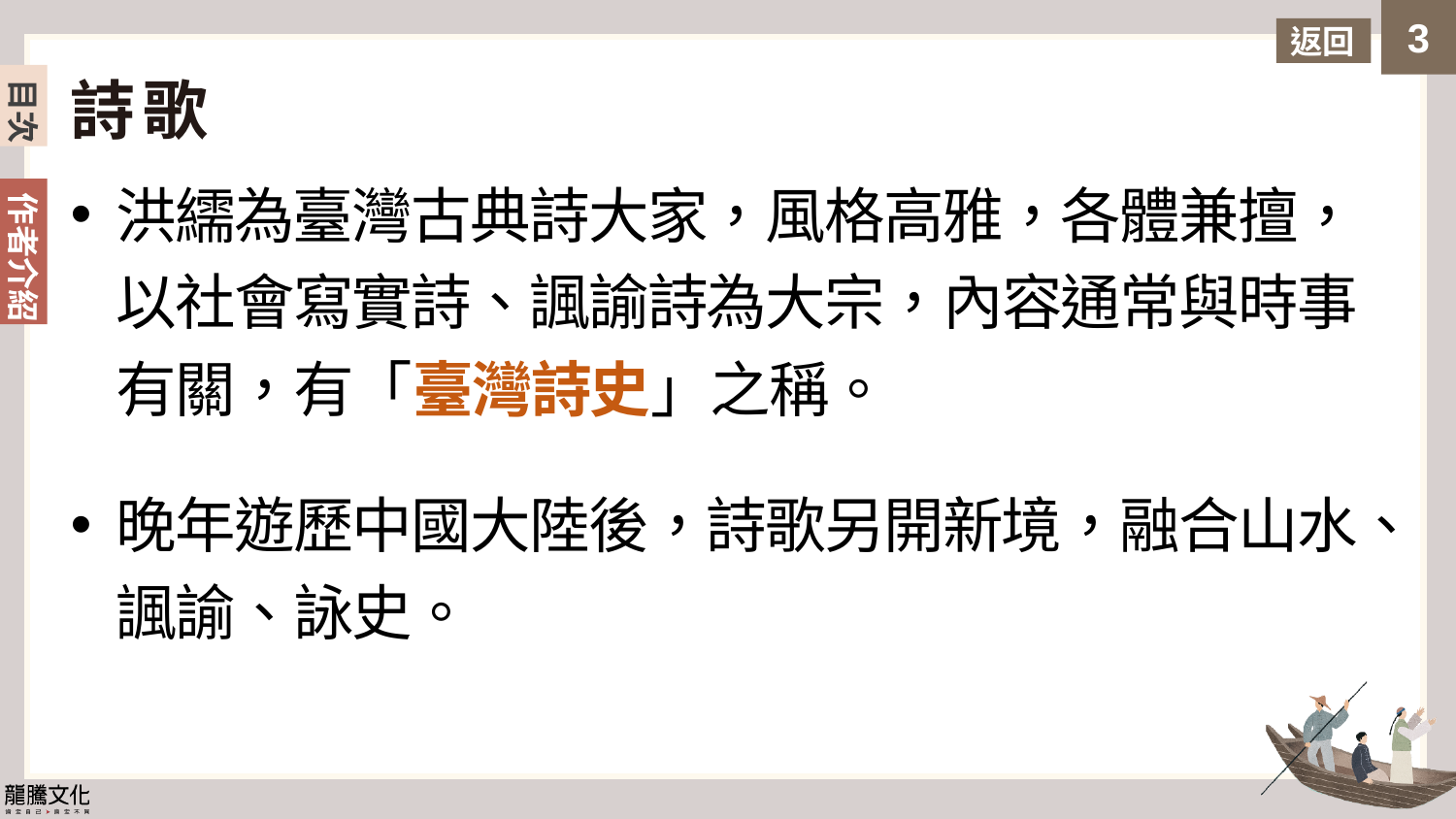

返回
詩歌
洪繻為臺灣古典詩大家，風格高雅，各體兼擅，以社會寫實詩、諷諭詩為大宗，內容通常與時事有關，有「臺灣詩史」之稱。
晚年遊歷中國大陸後，詩歌另開新境，融合山水、諷諭、詠史。